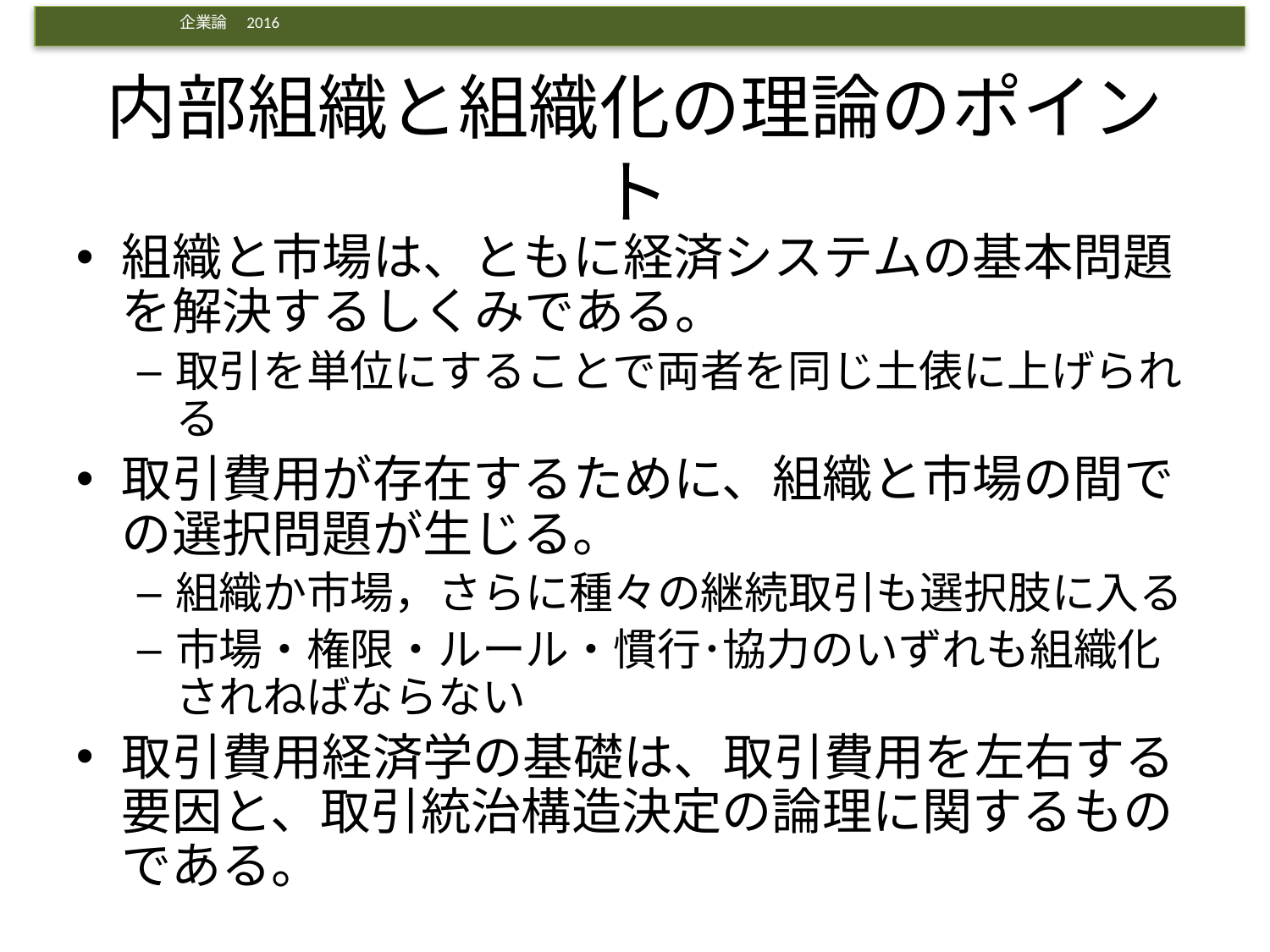

# 内部組織と組織化の理論のポイント
組織と市場は、ともに経済システムの基本問題を解決するしくみである。
取引を単位にすることで両者を同じ土俵に上げられる
取引費用が存在するために、組織と市場の間での選択問題が生じる。
組織か市場，さらに種々の継続取引も選択肢に入る
市場・権限・ルール・慣行･協力のいずれも組織化されねばならない
取引費用経済学の基礎は、取引費用を左右する要因と、取引統治構造決定の論理に関するものである。